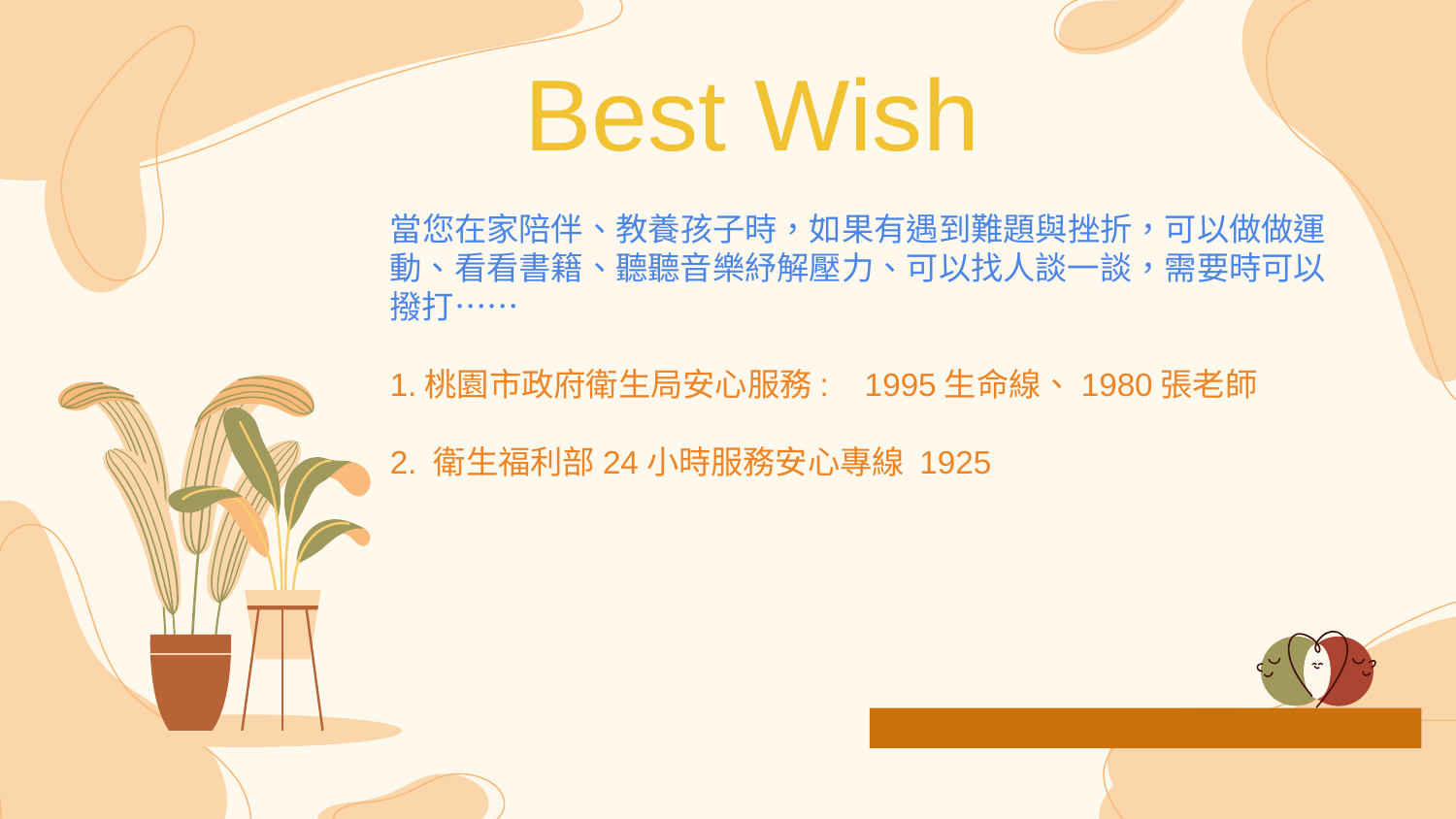

# Best Wish

當您在家陪伴、教養孩子時，如果有遇到難題與挫折，可以做做運動、看看書籍、聽聽音樂紓解壓力、可以找人談一談，需要時可以撥打……

1.桃園市政府衛生局安心服務:    1995生命線、1980張老師

2. 衛生福利部24小時服務安心專線 1925